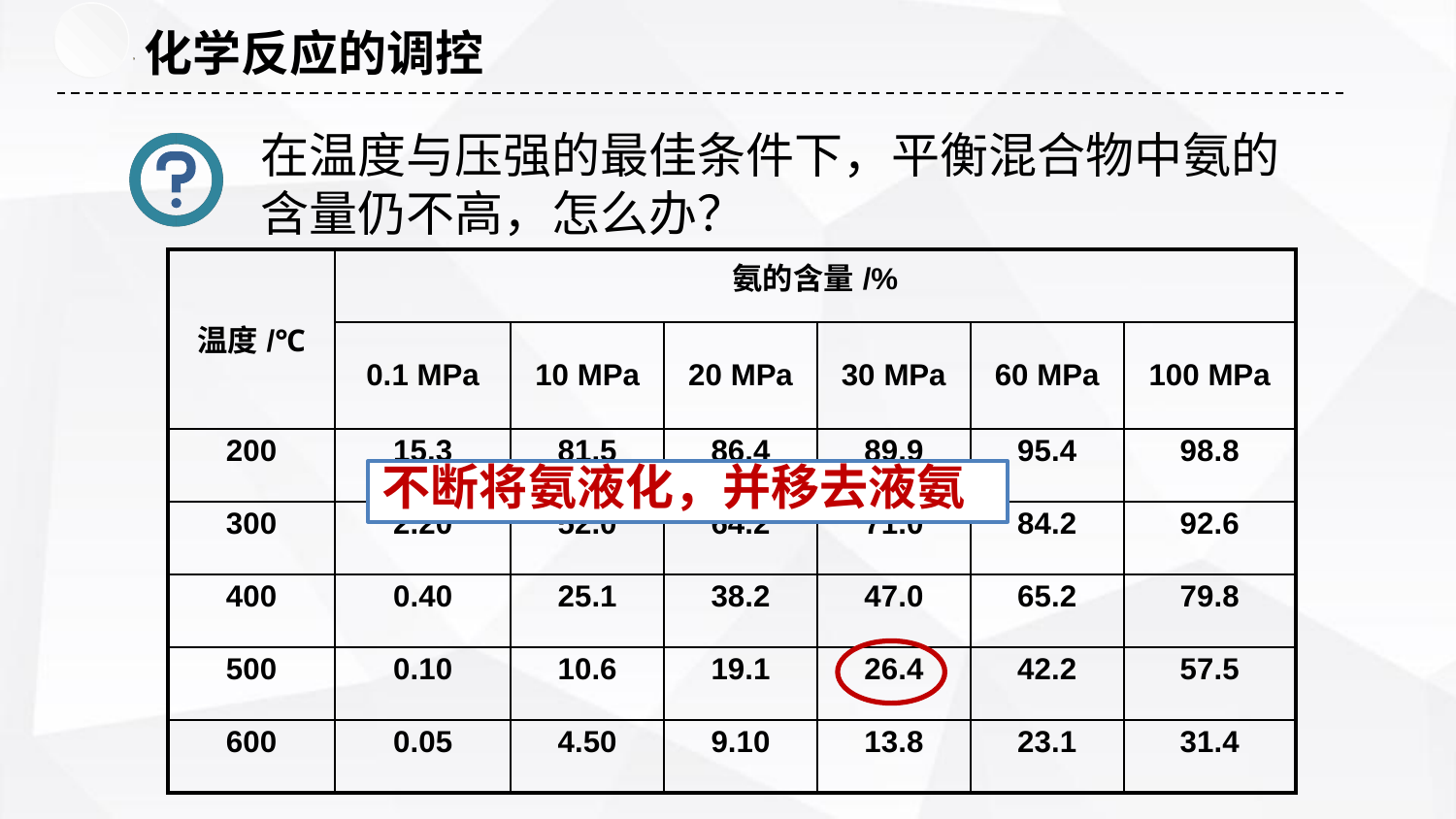

化学反应的调控
在温度与压强的最佳条件下，平衡混合物中氨的含量仍不高，怎么办？

| 温度/℃ | 氨的含量/% |  |  |  |  |  |
| --- | --- | --- | --- | --- | --- | --- |
|  | 0.1 MPa | 10 MPa | 20 MPa | 30 MPa | 60 MPa | 100 MPa |
| 200 | 15.3 | 81.5 | 86.4 | 89.9 | 95.4 | 98.8 |
| 300 | 2.20 | 52.0 | 64.2 | 71.0 | 84.2 | 92.6 |
| 400 | 0.40 | 25.1 | 38.2 | 47.0 | 65.2 | 79.8 |
| 500 | 0.10 | 10.6 | 19.1 | 26.4 | 42.2 | 57.5 |
| 600 | 0.05 | 4.50 | 9.10 | 13.8 | 23.1 | 31.4 |

不断将氨液化，并移去液氨